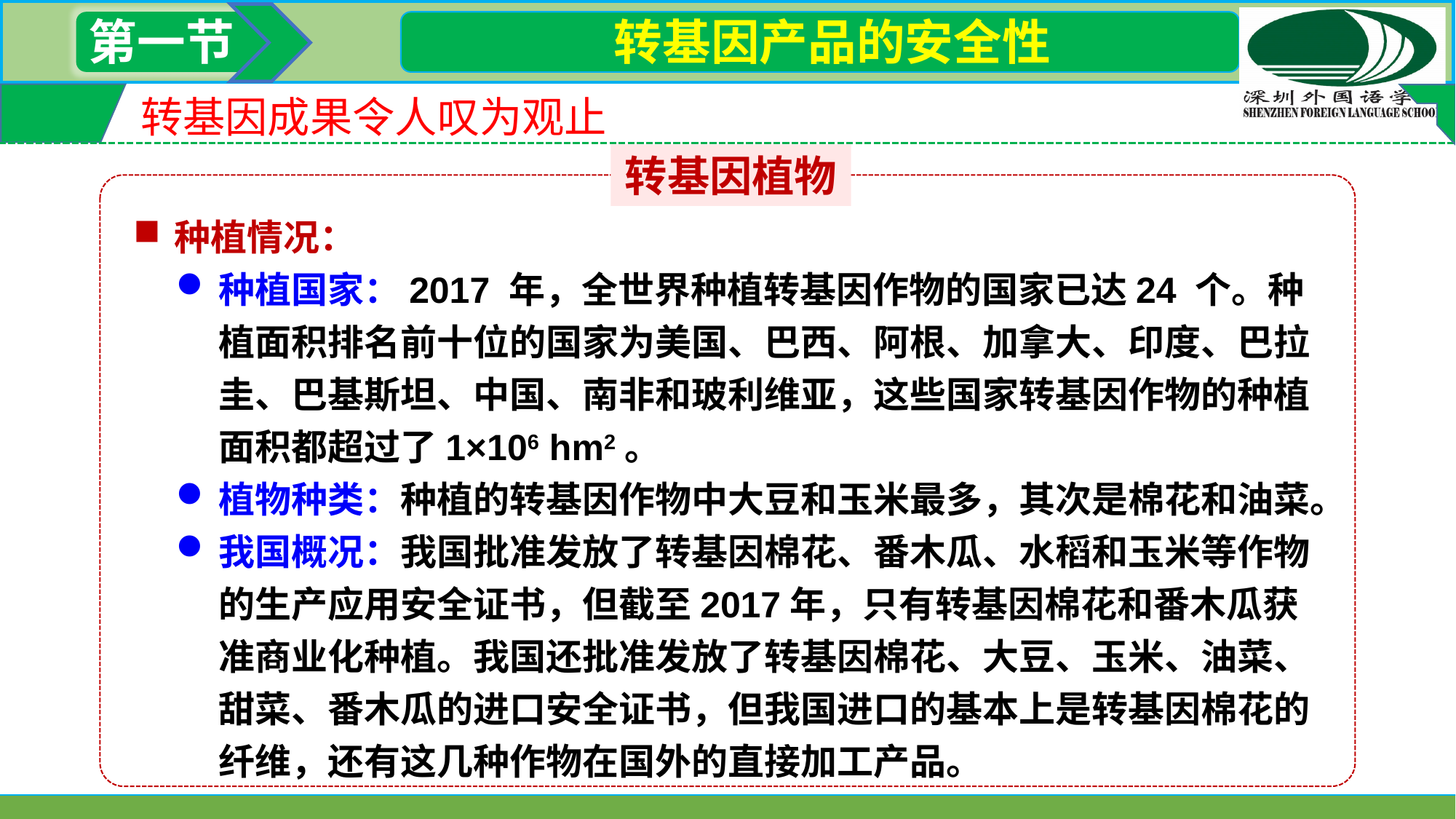

第一节
     转基因产品的安全性

转基因成果令人叹为观止

转基因植物

种植情况：
种植国家：2017 年，全世界种植转基因作物的国家已达24 个。种植面积排名前十位的国家为美国、巴西、阿根、加拿大、印度、巴拉圭、巴基斯坦、中国、南非和玻利维亚，这些国家转基因作物的种植面积都超过了1×106 hm2。
植物种类：种植的转基因作物中大豆和玉米最多，其次是棉花和油菜。
我国概况：我国批准发放了转基因棉花、番木瓜、水稻和玉米等作物的生产应用安全证书，但截至2017年，只有转基因棉花和番木瓜获准商业化种植。我国还批准发放了转基因棉花、大豆、玉米、油菜、甜菜、番木瓜的进口安全证书，但我国进口的基本上是转基因棉花的纤维，还有这几种作物在国外的直接加工产品。